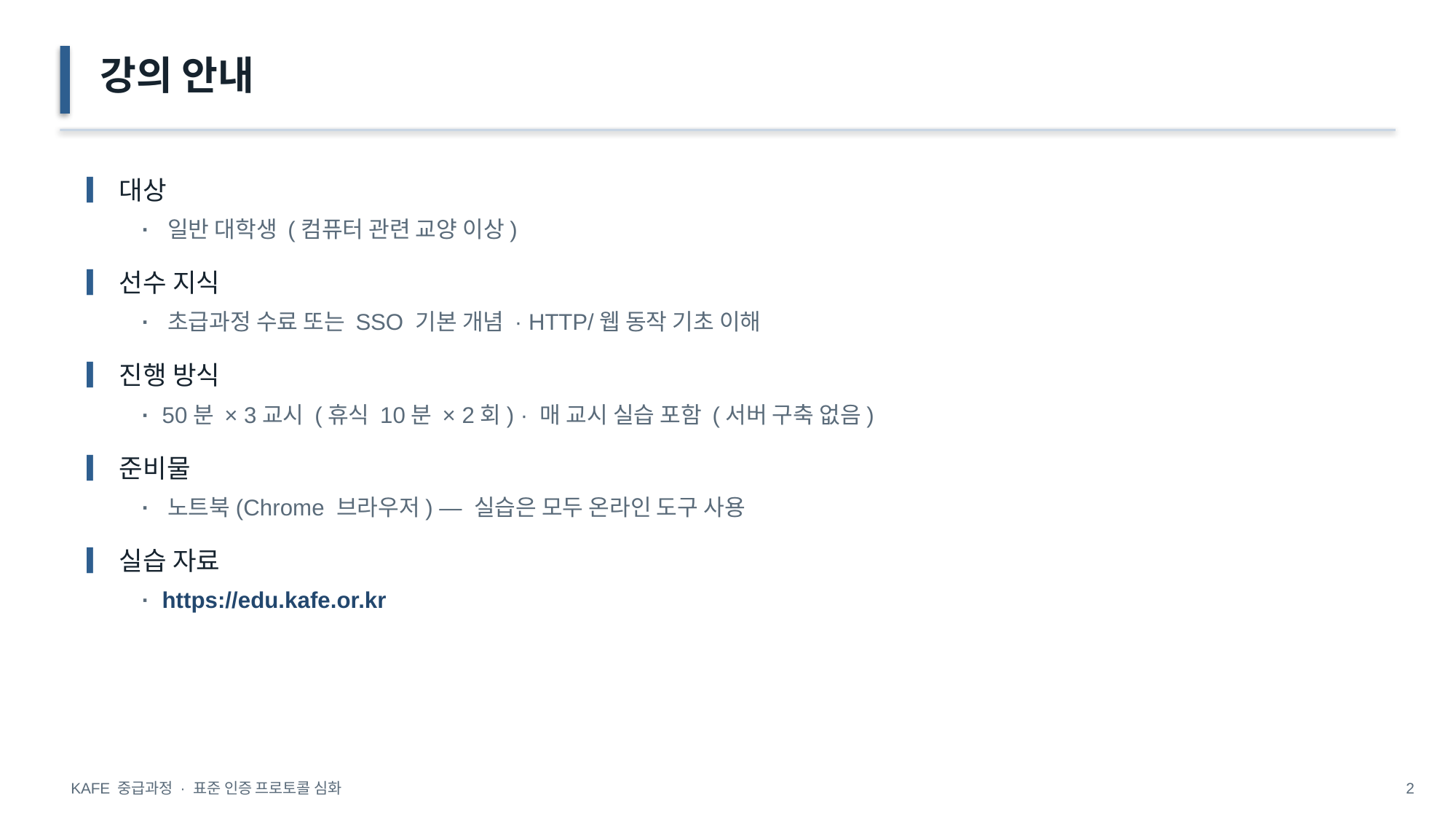

강의 안내

▎대상
·  일반 대학생 (컴퓨터 관련 교양 이상)
▎선수 지식
·  초급과정 수료 또는 SSO 기본 개념 · HTTP/웹 동작 기초 이해
▎진행 방식
·  50분 × 3교시 (휴식 10분 × 2회) · 매 교시 실습 포함 (서버 구축 없음)
▎준비물
·  노트북(Chrome 브라우저) — 실습은 모두 온라인 도구 사용
▎실습 자료
·  https://edu.kafe.or.kr
KAFE 중급과정 · 표준 인증 프로토콜 심화
2